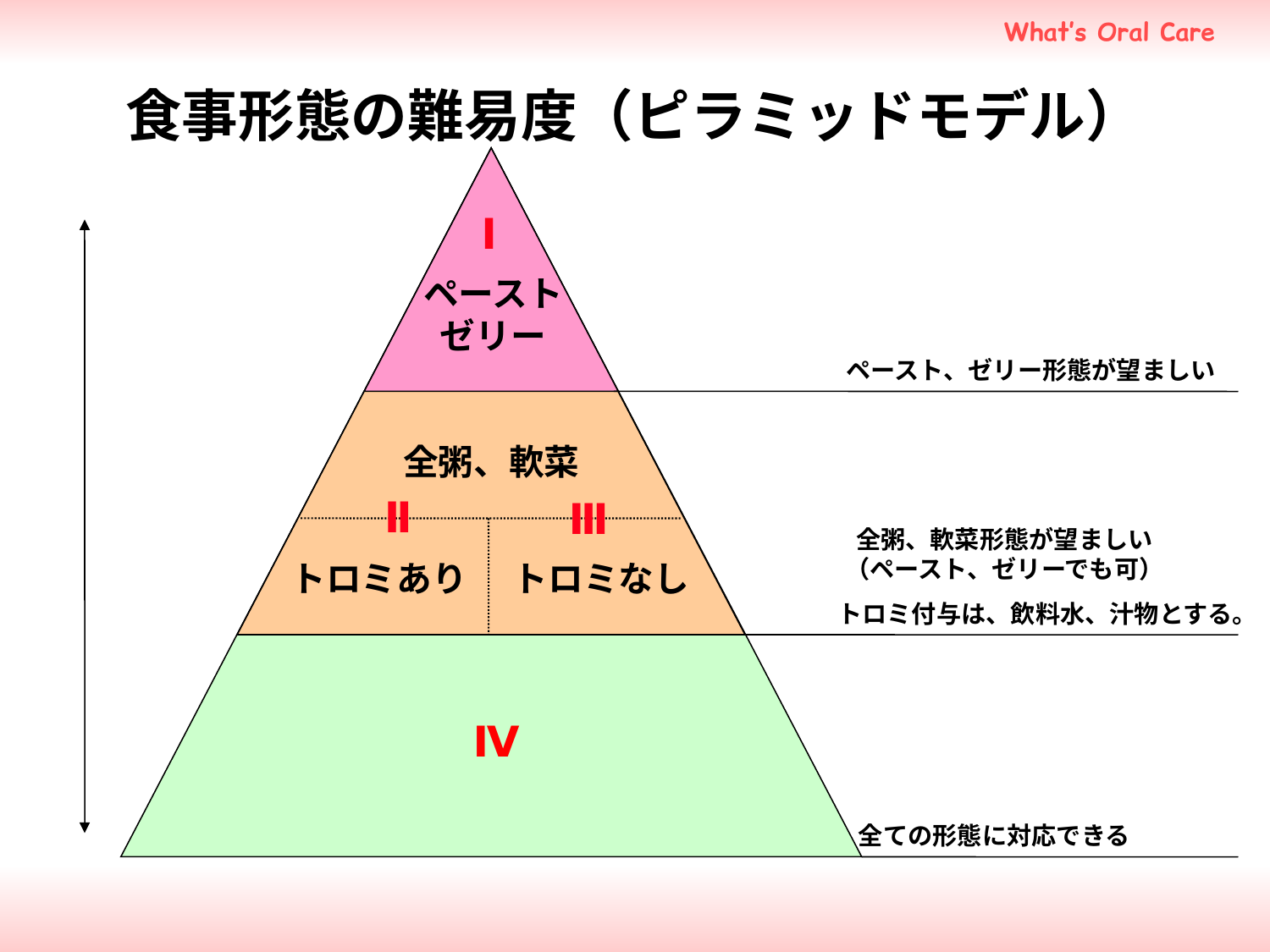

食事形態の難易度（ピラミッドモデル）

Ⅰ

ペースト
ゼリー
ペースト、ゼリー形態が望ましい

全粥、軟菜
Ⅱ
Ⅲ

全粥、軟菜形態が望ましい
（ペースト、ゼリーでも可）
トロミあり
トロミなし
トロミ付与は、飲料水、汁物とする。

Ⅳ
全ての形態に対応できる